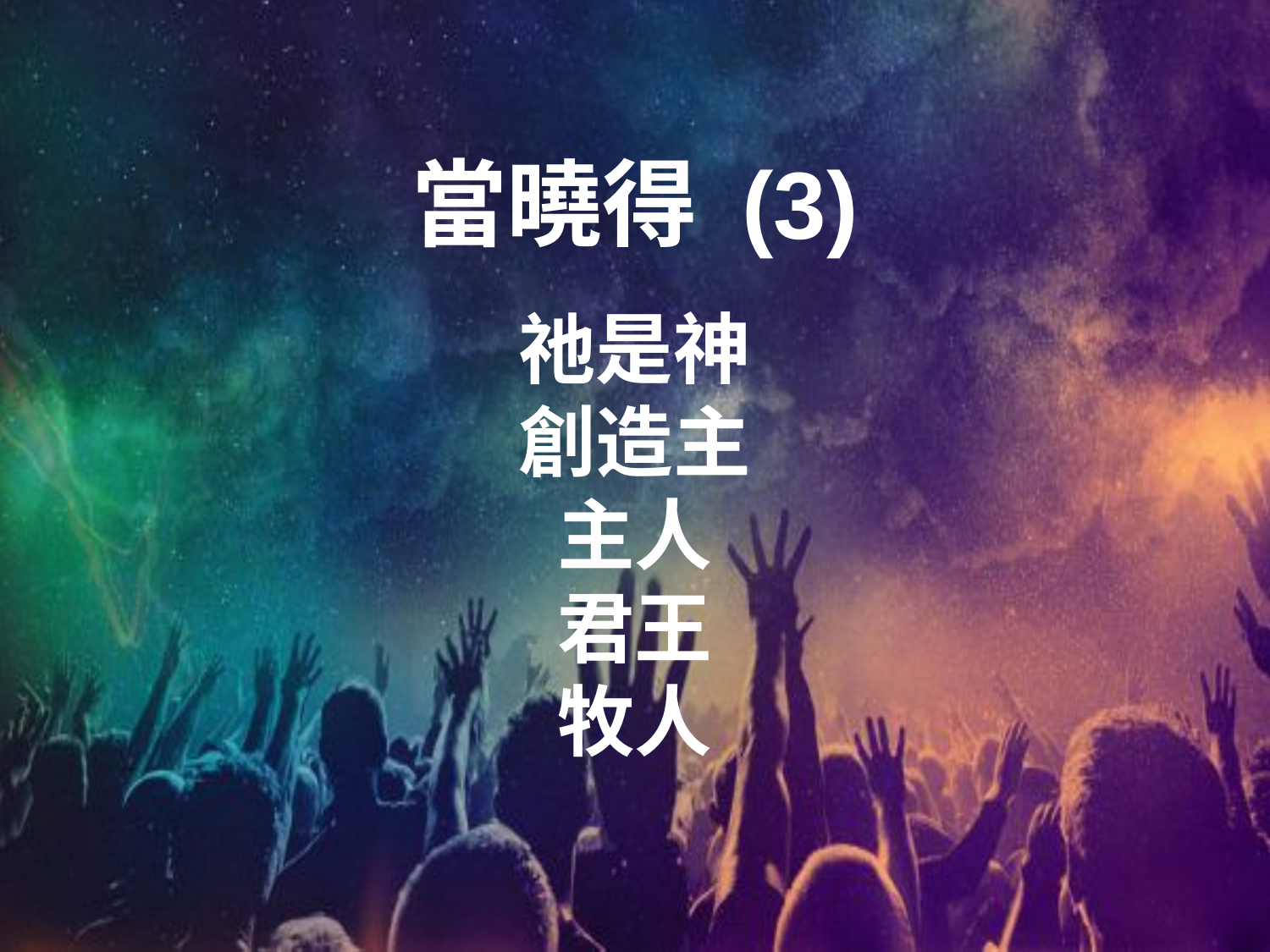

當曉得 (3)

祂是神
創造主
主人
君王
牧人